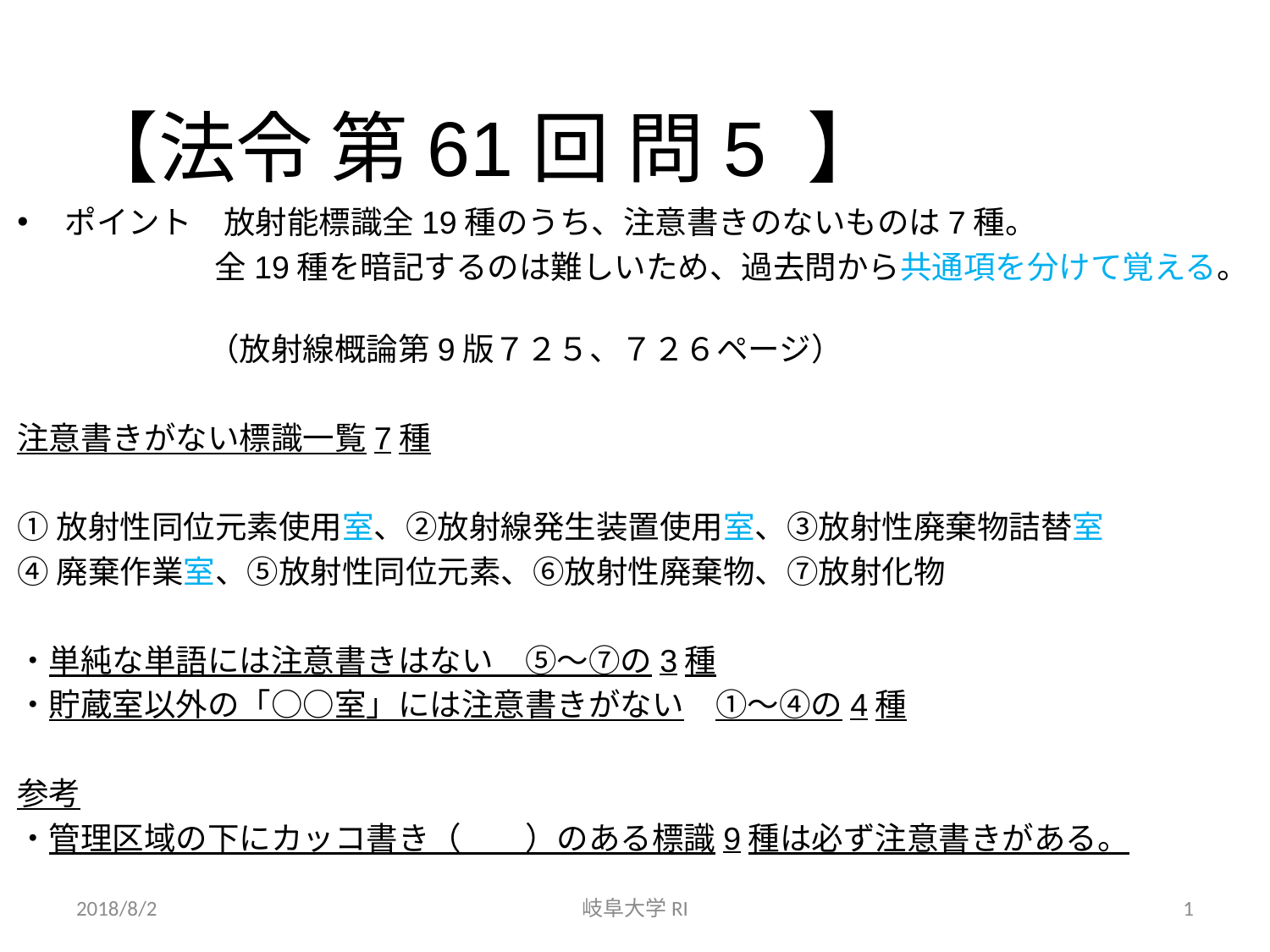

【法令 第61回 問5 】
ポイント　放射能標識全19種のうち、注意書きのないものは7種。
　　　　　　 全19種を暗記するのは難しいため、過去問から共通項を分けて覚える。
　　　　　　（放射線概論第9版７２５、７２６ページ）

注意書きがない標識一覧7種

①放射性同位元素使用室、②放射線発生装置使用室、③放射性廃棄物詰替室
④廃棄作業室、⑤放射性同位元素、⑥放射性廃棄物、⑦放射化物

・単純な単語には注意書きはない　⑤～⑦の3種
・貯蔵室以外の「○○室」には注意書きがない　①～④の4種

参考
・管理区域の下にカッコ書き（　　）のある標識9種は必ず注意書きがある。

2018/8/2
岐阜大学RI
1